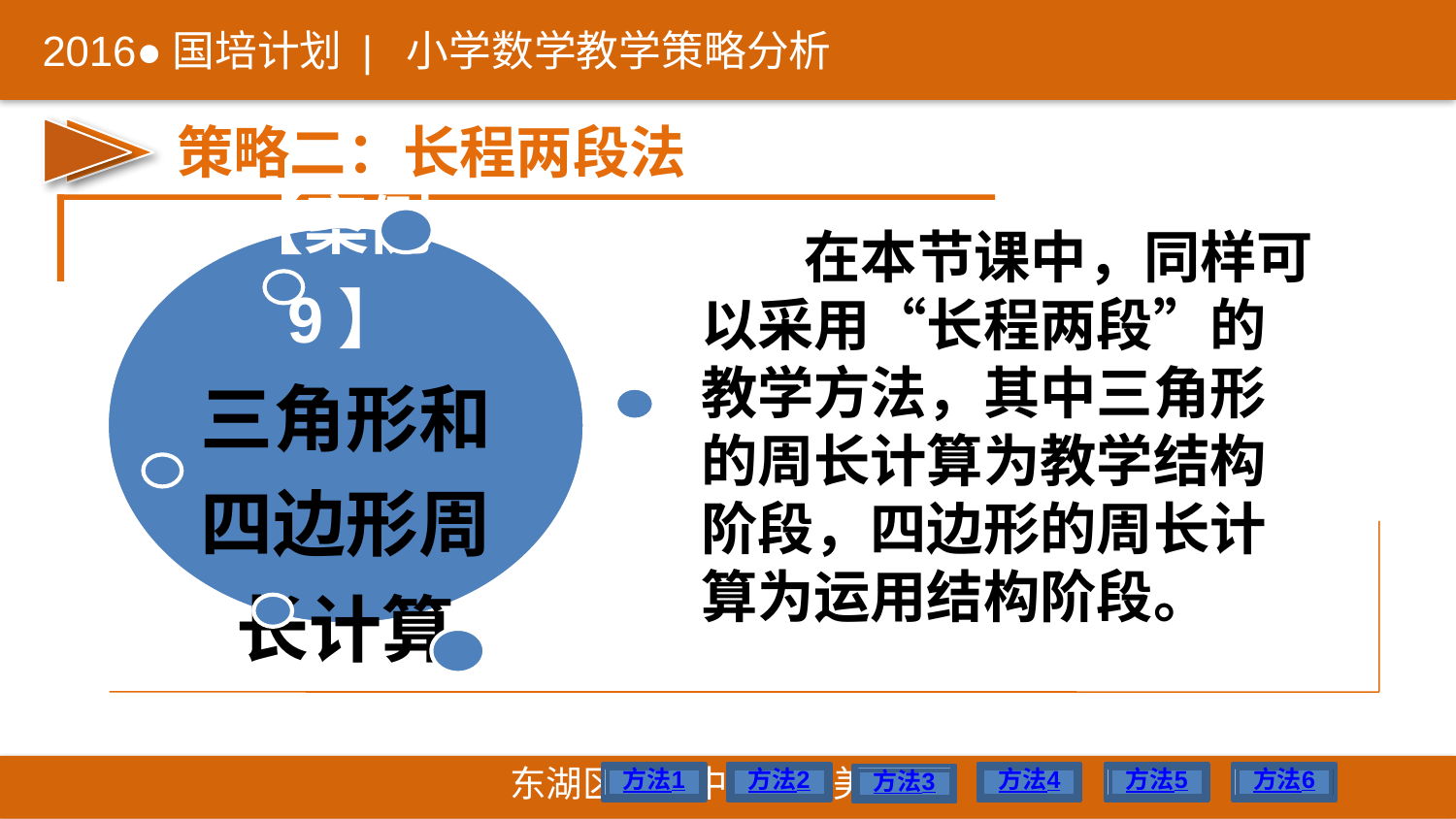

【案例9】
三角形和四边形周长计算
       在本节课中，同样可以采用“长程两段”的教学方法，其中三角形的周长计算为教学结构阶段，四边形的周长计算为运用结构阶段。
方法1
方法2
方法4
方法5
方法6
方法3